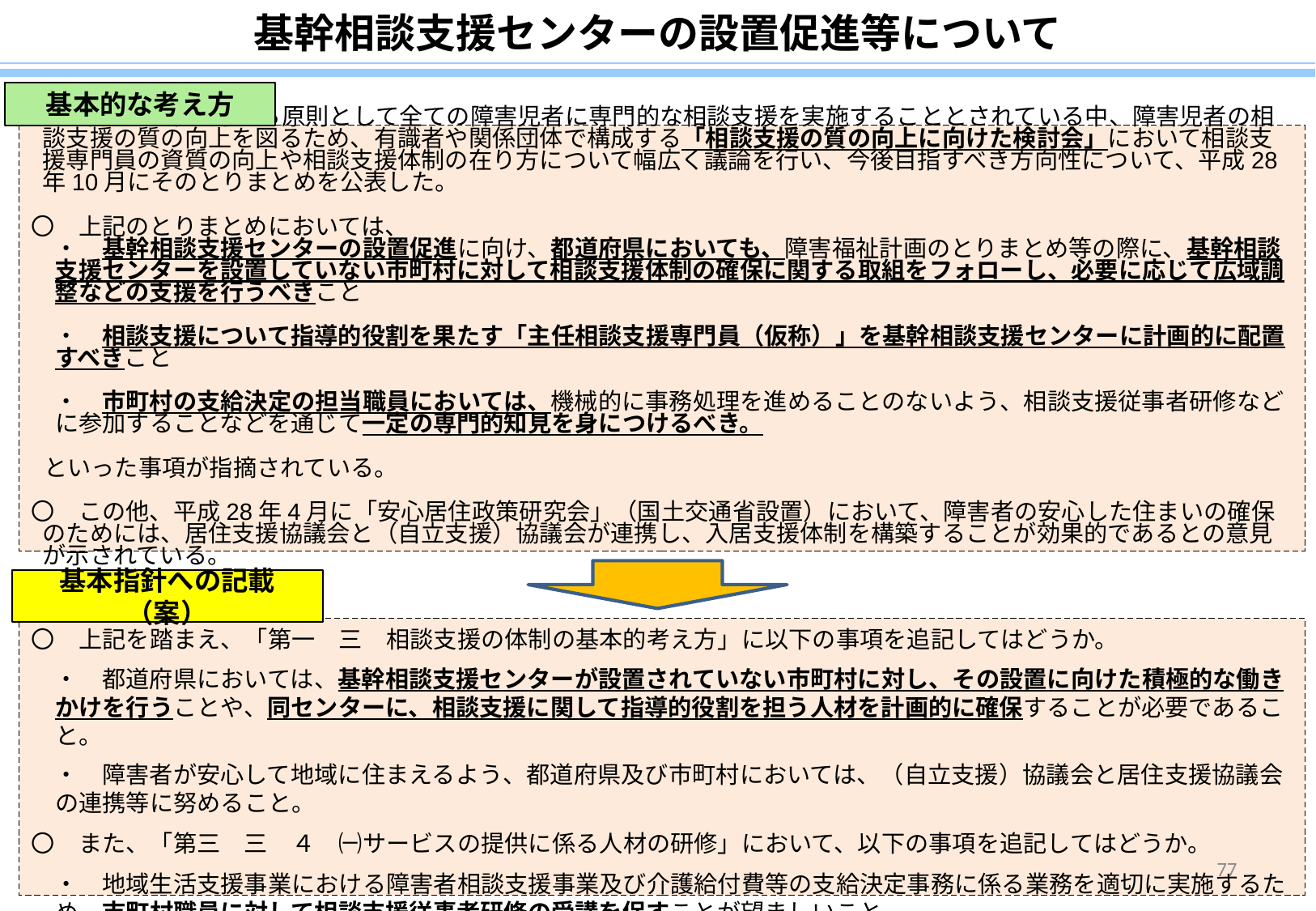

基幹相談支援センターの設置促進等について
基本的な考え方
〇　平成27年４月から原則として全ての障害児者に専門的な相談支援を実施することとされている中、障害児者の相談支援の質の向上を図るため、有識者や関係団体で構成する「相談支援の質の向上に向けた検討会」において相談支援専門員の資質の向上や相談支援体制の在り方について幅広く議論を行い、今後目指すべき方向性について、平成28年10月にそのとりまとめを公表した。

〇　上記のとりまとめにおいては、
　・　基幹相談支援センターの設置促進に向け、都道府県においても、障害福祉計画のとりまとめ等の際に、基幹相談支援センターを設置していない市町村に対して相談支援体制の確保に関する取組をフォローし、必要に応じて広域調整などの支援を行うべきこと

　・　相談支援について指導的役割を果たす「主任相談支援専門員（仮称）」を基幹相談支援センターに計画的に配置すべきこと

　・　市町村の支給決定の担当職員においては、機械的に事務処理を進めることのないよう、相談支援従事者研修などに参加することなどを通じて一定の専門的知見を身につけるべき。

といった事項が指摘されている。

〇　この他、平成28年4月に「安心居住政策研究会」（国土交通省設置）において、障害者の安心した住まいの確保のためには、居住支援協議会と（自立支援）協議会が連携し、入居支援体制を構築することが効果的であるとの意見が示されている。

基本指針への記載（案）
〇　上記を踏まえ、「第一　三　相談支援の体制の基本的考え方」に以下の事項を追記してはどうか。

　・　都道府県においては、基幹相談支援センターが設置されていない市町村に対し、その設置に向けた積極的な働きかけを行うことや、同センターに、相談支援に関して指導的役割を担う人材を計画的に確保することが必要であること。

　・　障害者が安心して地域に住まえるよう、都道府県及び市町村においては、（自立支援）協議会と居住支援協議会の連携等に努めること。

〇　また、「第三　三　４　㈠サービスの提供に係る人材の研修」において、以下の事項を追記してはどうか。

　・　地域生活支援事業における障害者相談支援事業及び介護給付費等の支給決定事務に係る業務を適切に実施するため、市町村職員に対して相談支援従事者研修の受講を促すことが望ましいこと。
77